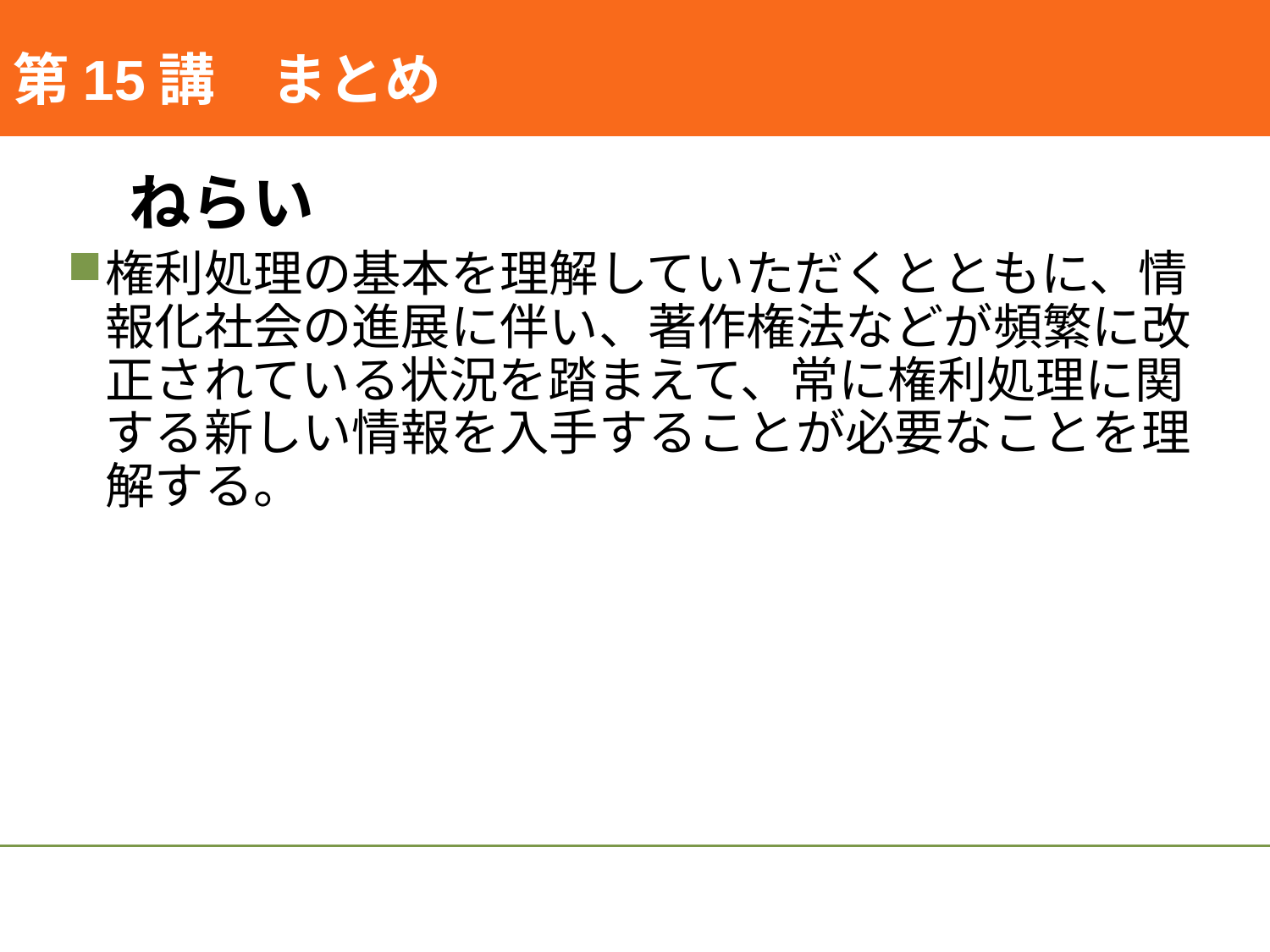

#
第15講　まとめ
　ねらい
権利処理の基本を理解していただくとともに、情報化社会の進展に伴い、著作権法などが頻繁に改正されている状況を踏まえて、常に権利処理に関する新しい情報を入手することが必要なことを理解する。